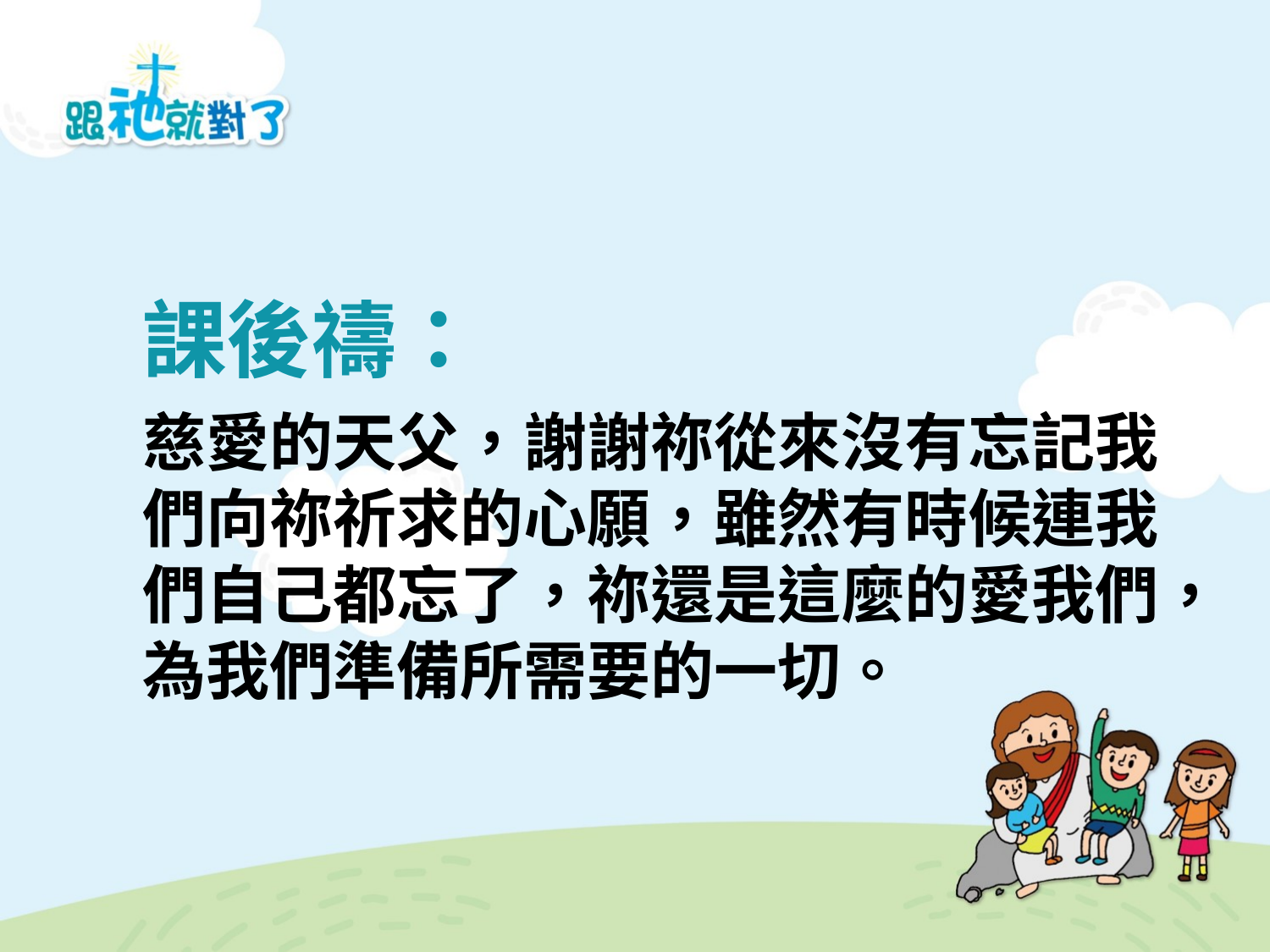

課後禱：
慈愛的天父，謝謝祢從來沒有忘記我們向祢祈求的心願，雖然有時候連我們自己都忘了，祢還是這麼的愛我們，為我們準備所需要的一切。